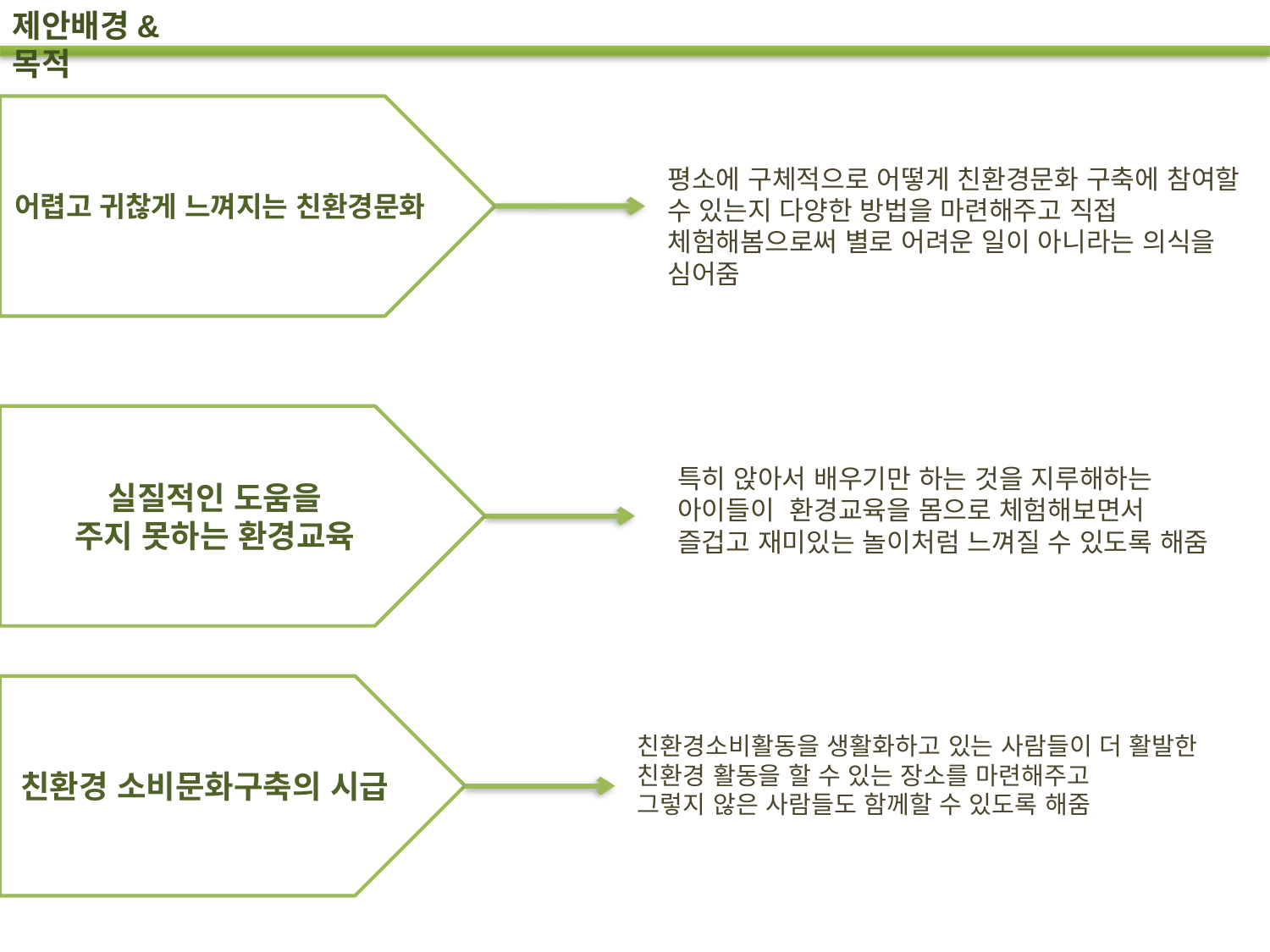

제안배경&목적

어렵고 귀찮게 느껴지는 친환경문화
평소에 구체적으로 어떻게 친환경문화 구축에 참여할 수 있는지 다양한 방법을 마련해주고 직접 체험해봄으로써 별로 어려운 일이 아니라는 의식을 심어줌

실질적인 도움을
주지 못하는 환경교육
특히 앉아서 배우기만 하는 것을 지루해하는
아이들이  환경교육을 몸으로 체험해보면서
즐겁고 재미있는 놀이처럼 느껴질 수 있도록 해줌
친환경 소비문화구축의 시급

친환경소비활동을 생활화하고 있는 사람들이 더 활발한 친환경 활동을 할 수 있는 장소를 마련해주고
그렇지 않은 사람들도 함께할 수 있도록 해줌